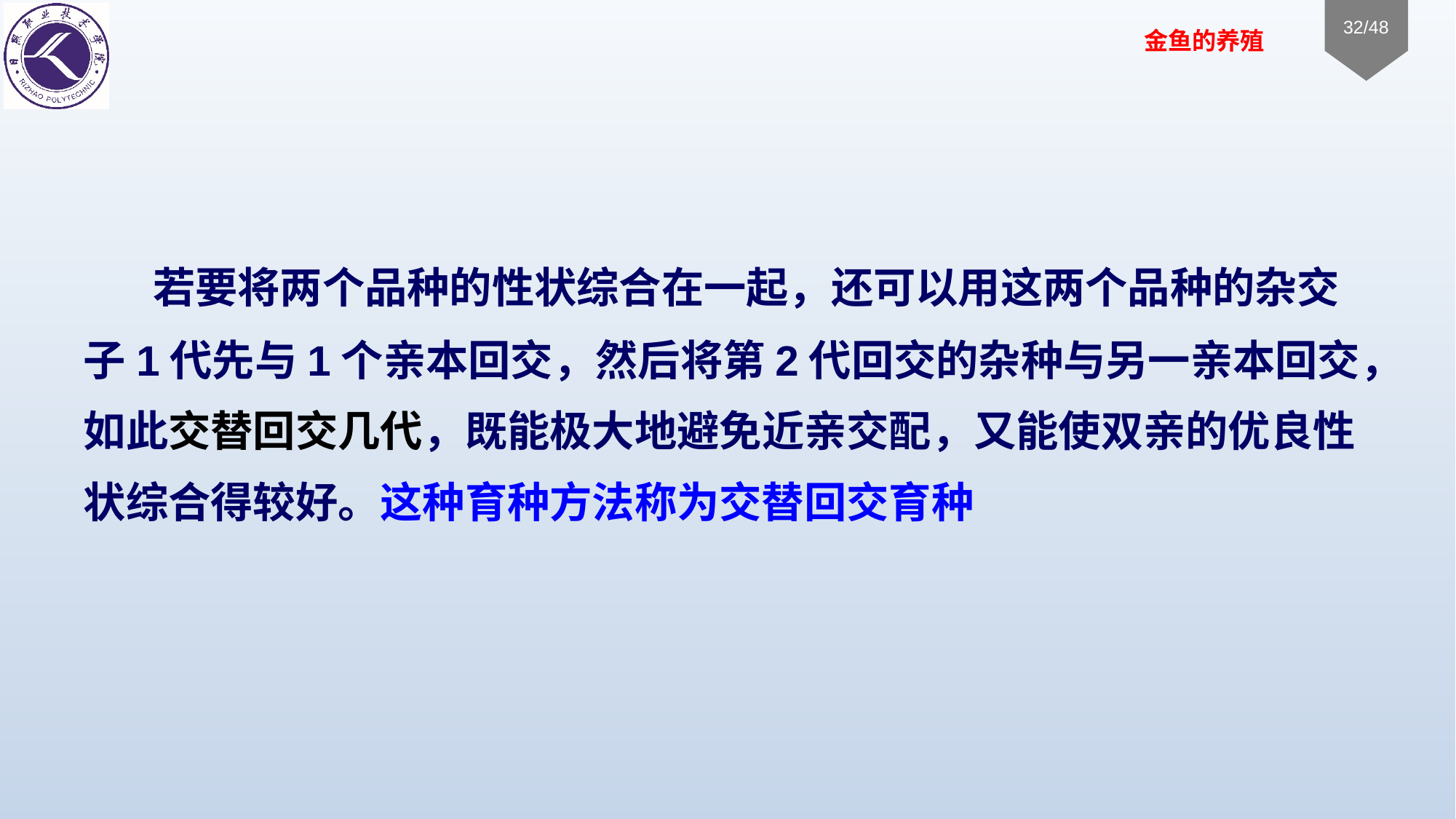

#
  若要将两个品种的性状综合在一起，还可以用这两个品种的杂交子1代先与1个亲本回交，然后将第2代回交的杂种与另一亲本回交，如此交替回交几代，既能极大地避免近亲交配，又能使双亲的优良性状综合得较好。这种育种方法称为交替回交育种